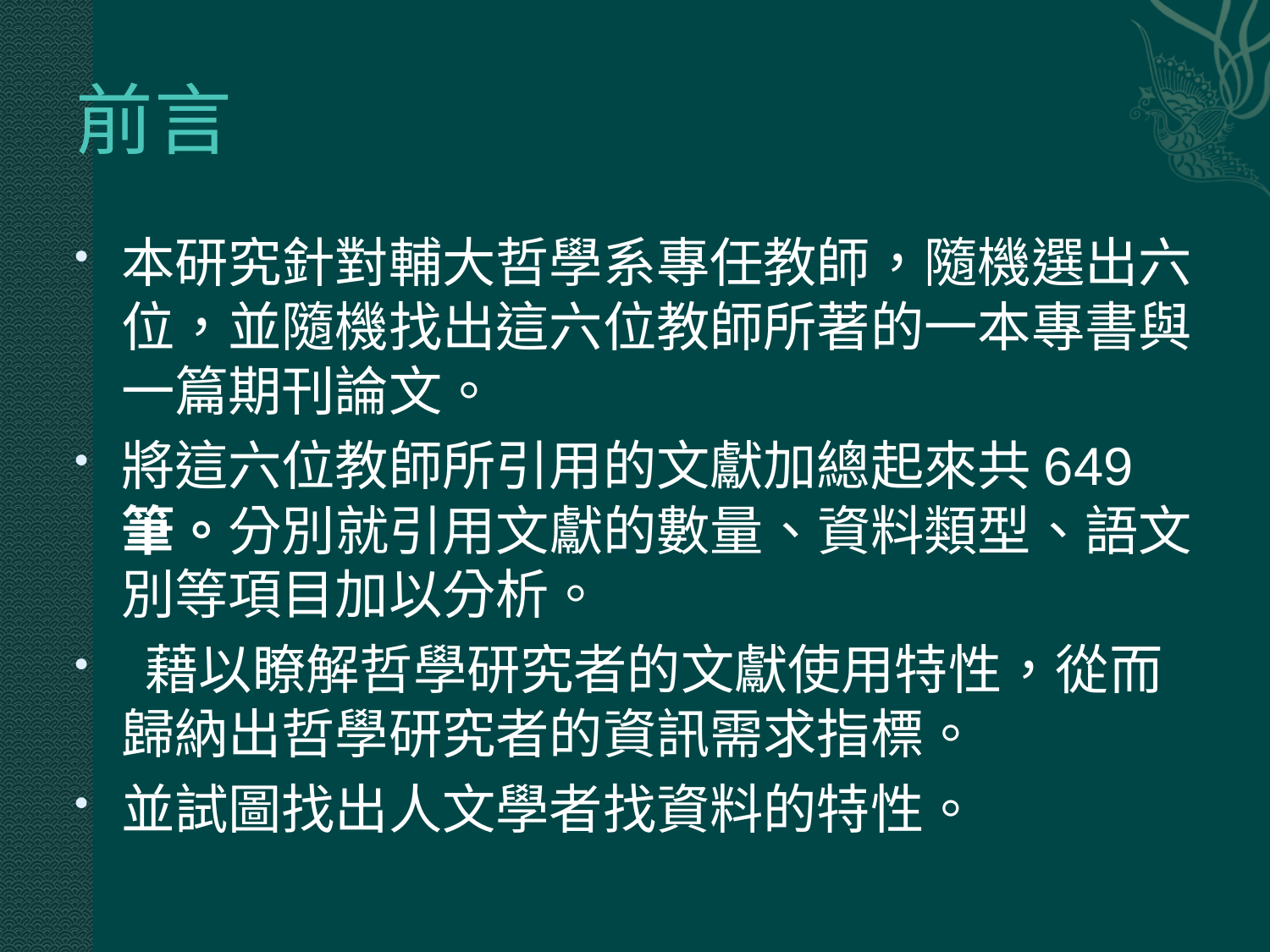

# 前言
本研究針對輔大哲學系專任教師，隨機選出六位，並隨機找出這六位教師所著的一本專書與一篇期刊論文。
將這六位教師所引用的文獻加總起來共649筆。分別就引用文獻的數量、資料類型、語文別等項目加以分析。
 藉以瞭解哲學研究者的文獻使用特性，從而歸納出哲學研究者的資訊需求指標。
並試圖找出人文學者找資料的特性。